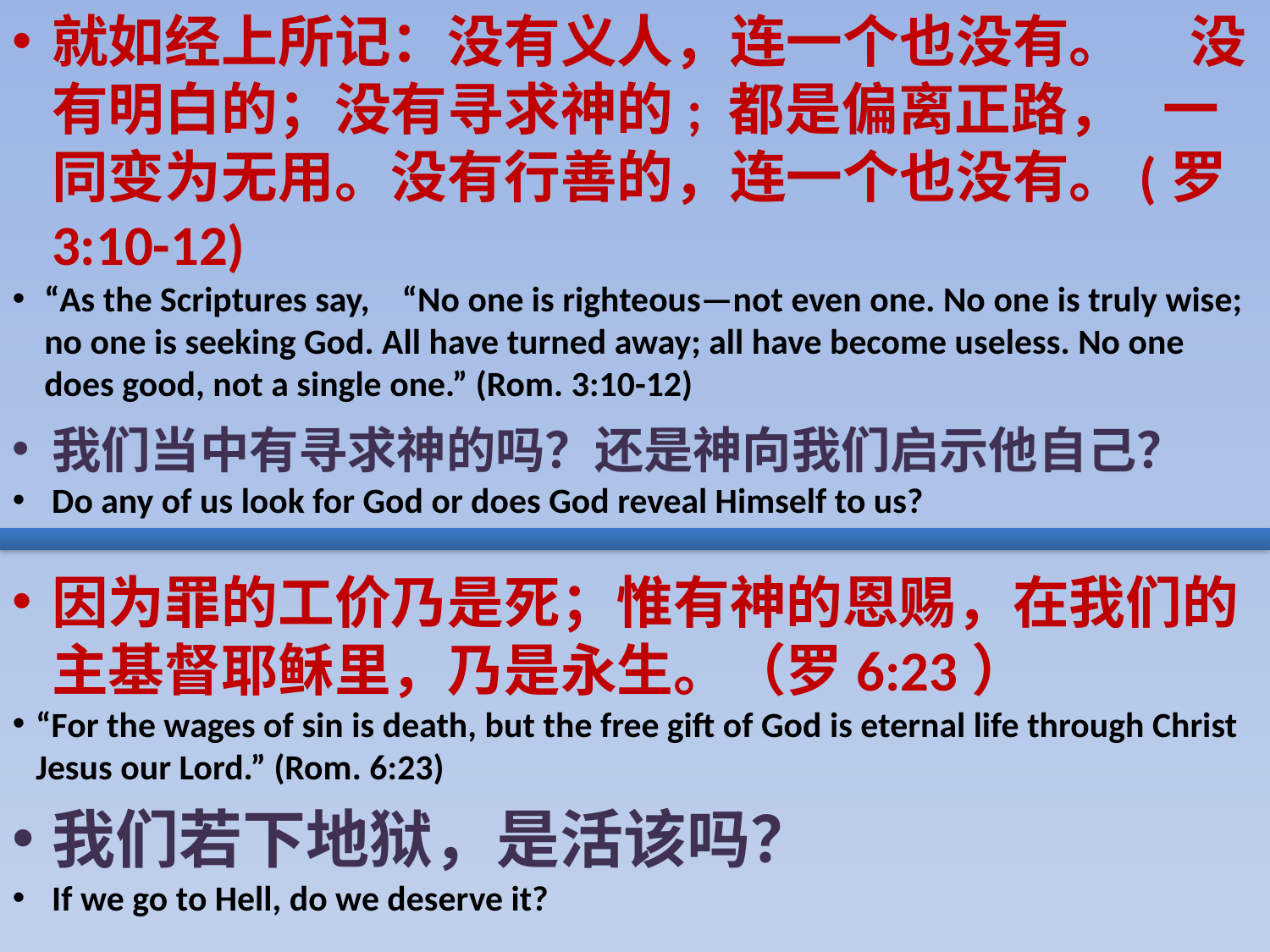

就如经上所记：没有义人，连一个也没有。     没有明白的；没有寻求神的; 都是偏离正路，   一同变为无用。没有行善的，连一个也没有。(罗3:10-12)
“As the Scriptures say,    “No one is righteous—not even one. No one is truly wise; no one is seeking God. All have turned away; all have become useless. No one does good, not a single one.” (Rom. 3:10-12)
我们当中有寻求神的吗？还是神向我们启示他自己？
Do any of us look for God or does God reveal Himself to us?

因为罪的工价乃是死；惟有神的恩赐，在我们的主基督耶稣里，乃是永生。（罗6:23）
“For the wages of sin is death, but the free gift of God is eternal life through Christ Jesus our Lord.” (Rom. 6:23)
我们若下地狱，是活该吗？
If we go to Hell, do we deserve it?